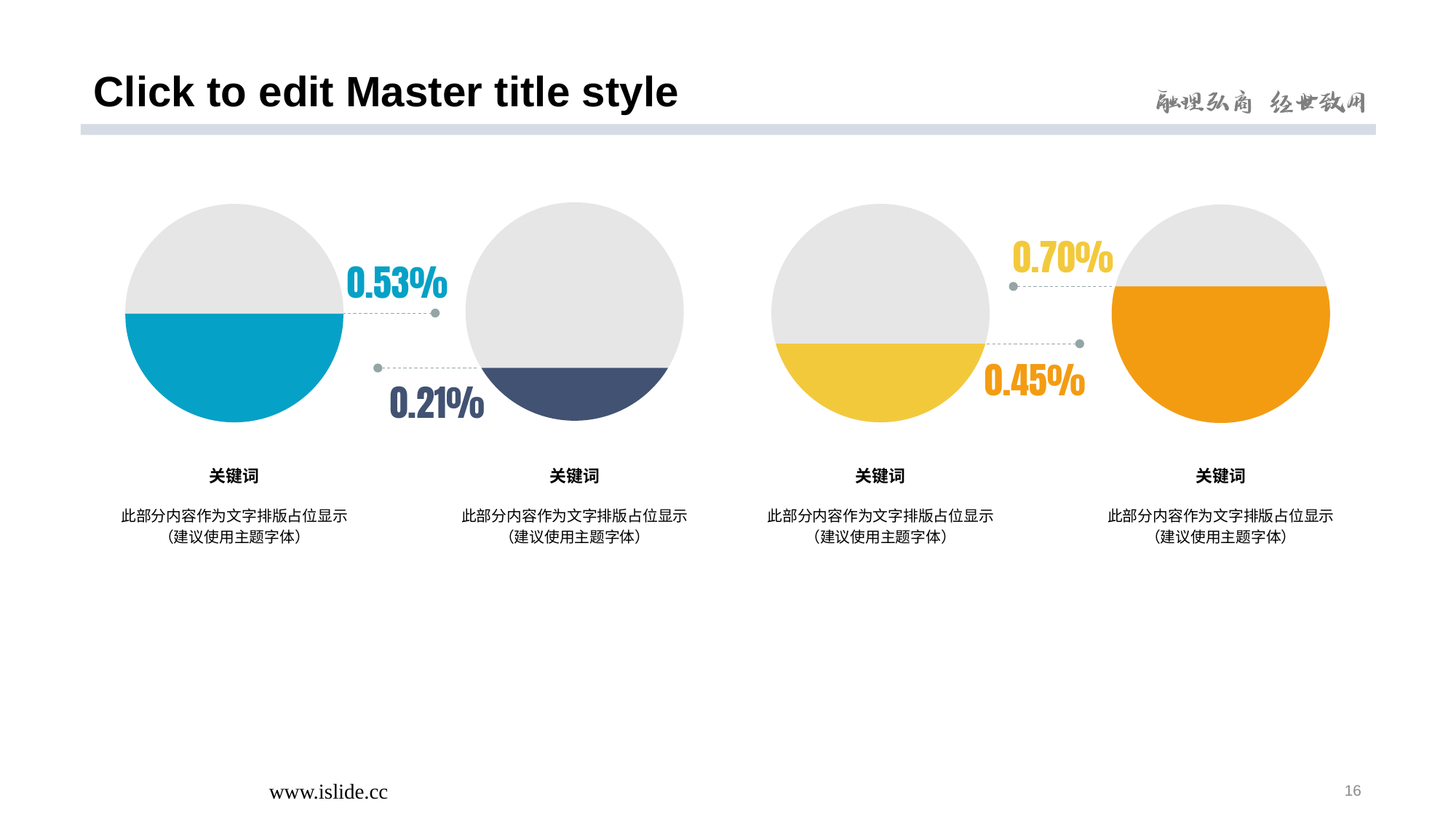

# Click to edit Master title style

0.70%
0.53%

0.45%

0.21%
关键词
关键词
关键词
关键词
此部分内容作为文字排版占位显示
（建议使用主题字体）
此部分内容作为文字排版占位显示
（建议使用主题字体）
此部分内容作为文字排版占位显示
（建议使用主题字体）
此部分内容作为文字排版占位显示
（建议使用主题字体）
www.islide.cc
16